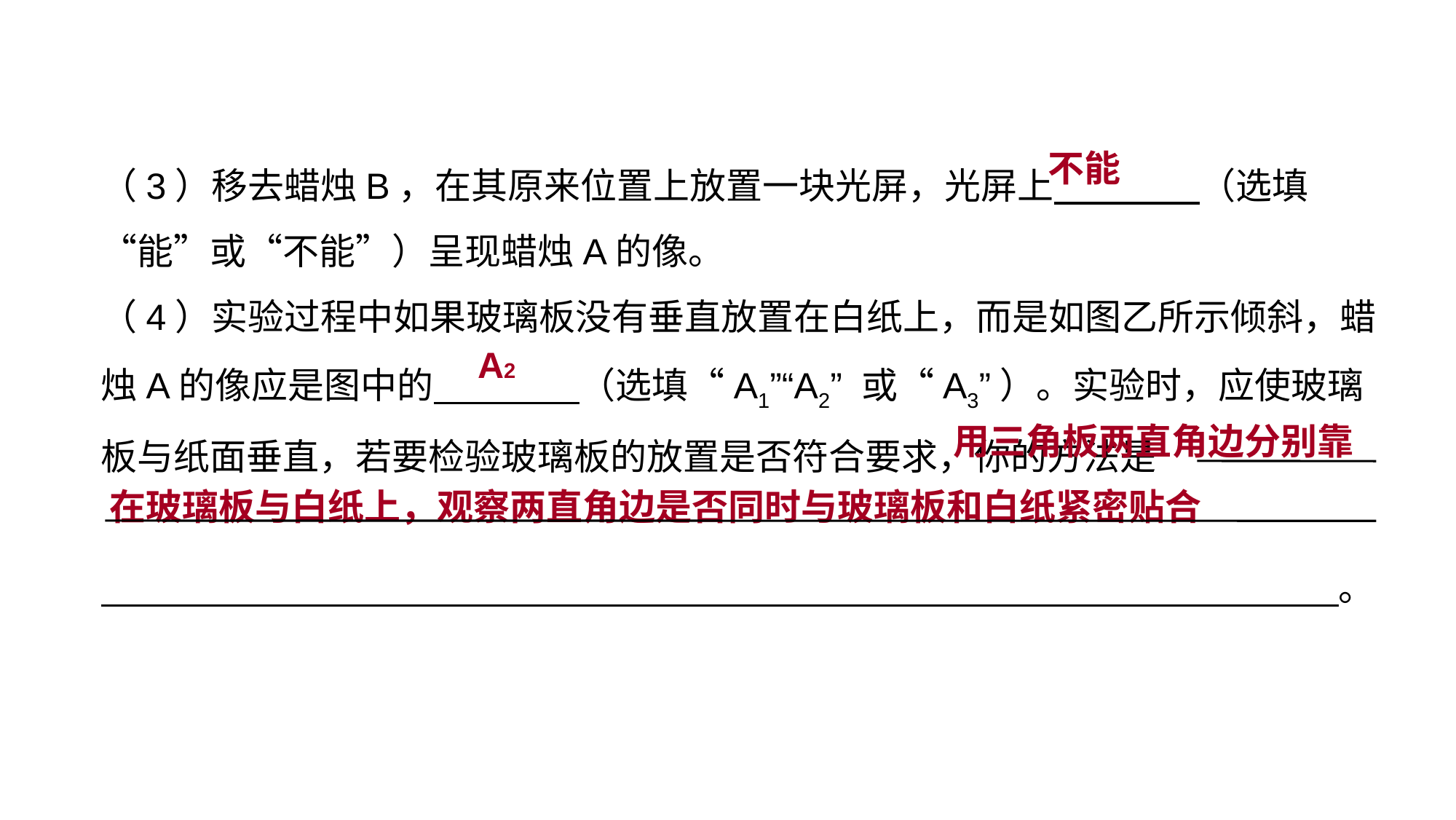

不能
（3）移去蜡烛B，在其原来位置上放置一块光屏，光屏上　　　　（选填“能”或“不能”）呈现蜡烛A的像。
（4）实验过程中如果玻璃板没有垂直放置在白纸上，而是如图乙所示倾斜，蜡烛A的像应是图中的　　　　（选填“A1”“A2” 或“A3”）。实验时，应使玻璃板与纸面垂直，若要检验玻璃板的放置是否符合要求，你的方法是

　　　　　　　　　　　　　　　　　　　　　　　　　　　　　　　　　　。
实验突破 素养提升
A2
                                                                                                      用三角板两直角边分别靠在玻璃板与白纸上，观察两直角边是否同时与玻璃板和白纸紧密贴合